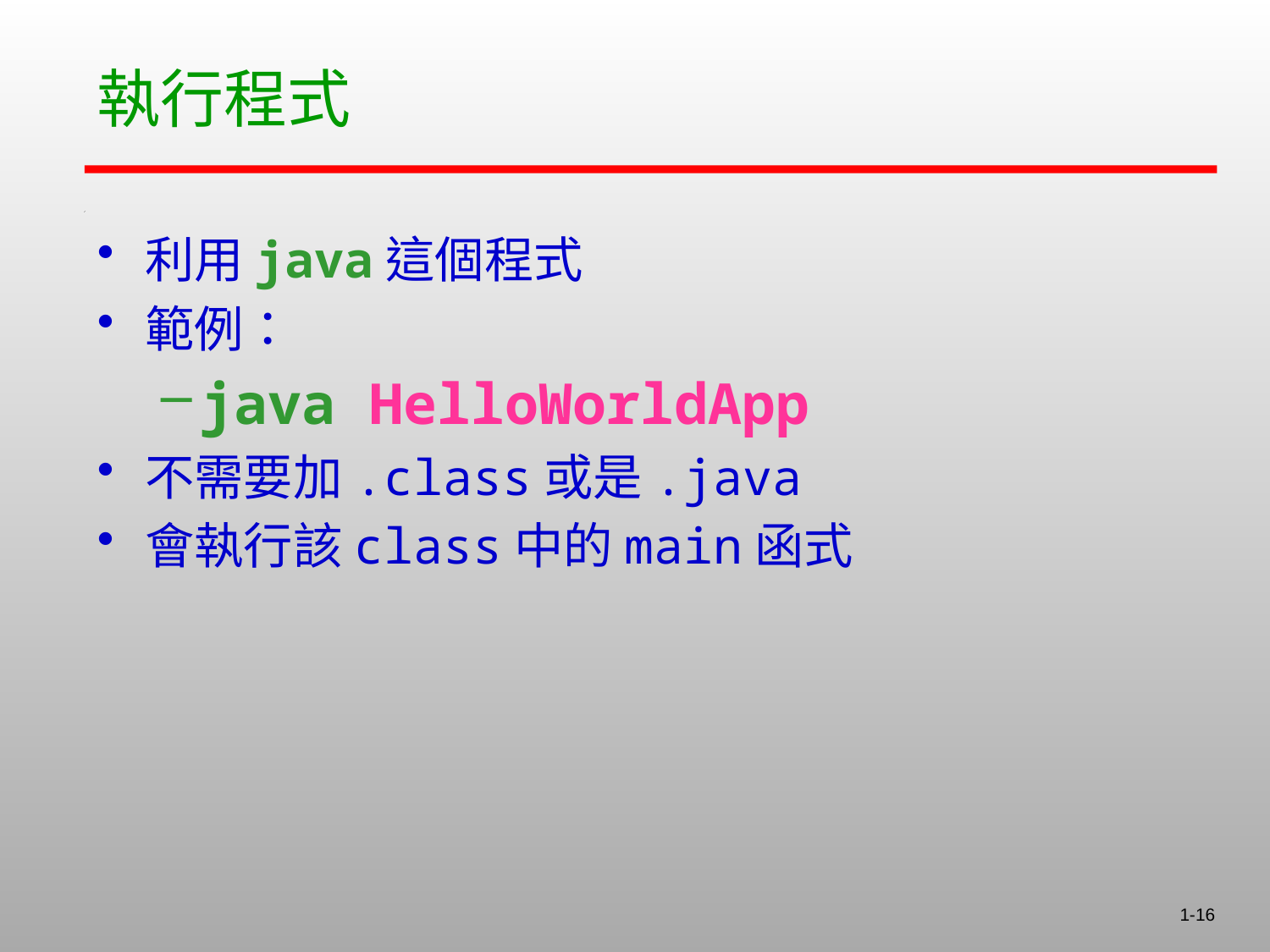

# 執行程式
利用java這個程式
範例：
java HelloWorldApp
不需要加.class或是.java
會執行該class中的main函式
1-16